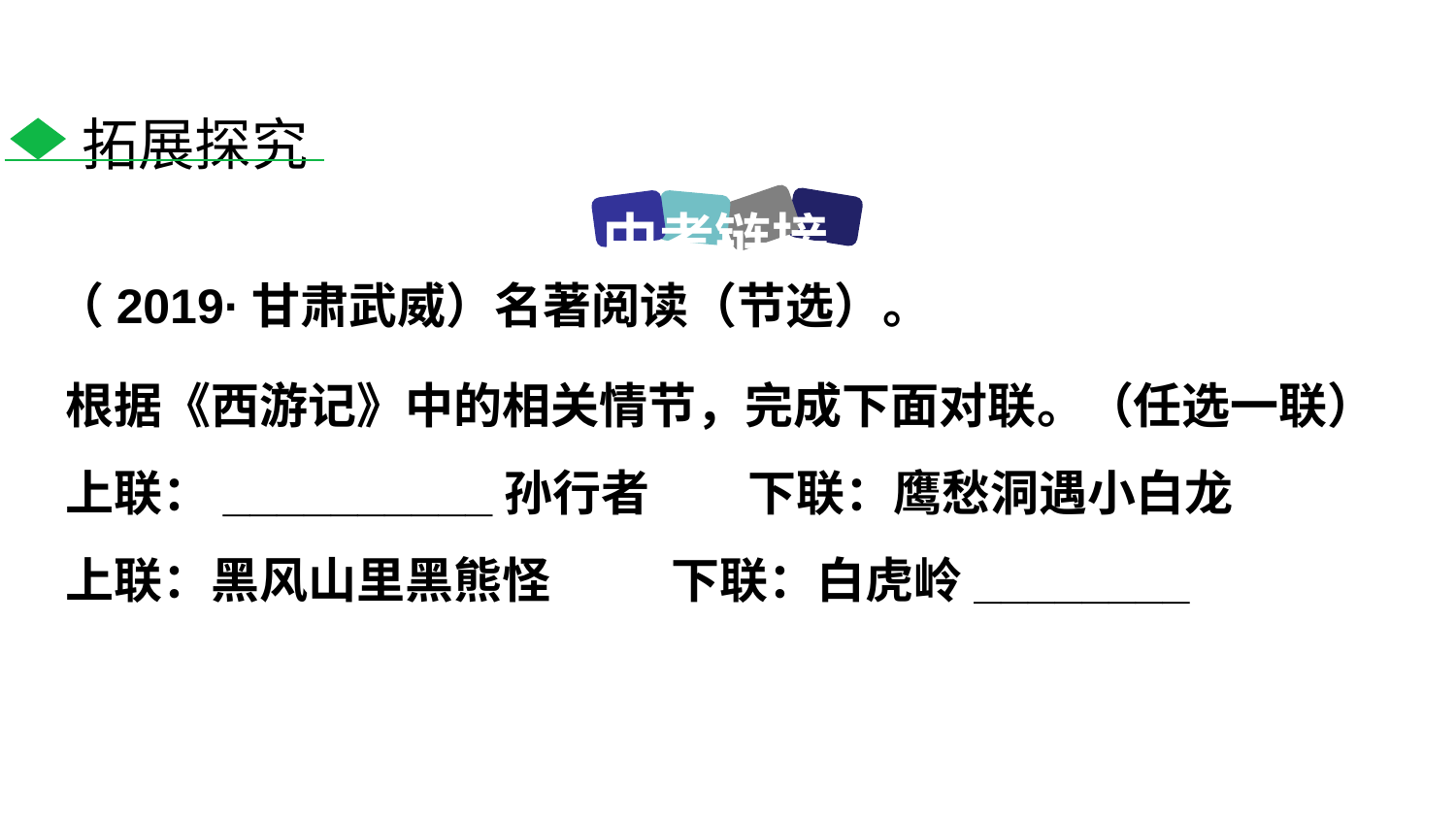

拓展探究

中考链接

（2019·甘肃武威）名著阅读（节选）。
根据《西游记》中的相关情节，完成下面对联。（任选一联）
上联：__________孙行者         下联：鹰愁洞遇小白龙
上联：黑风山里黑熊怪           下联：白虎岭________